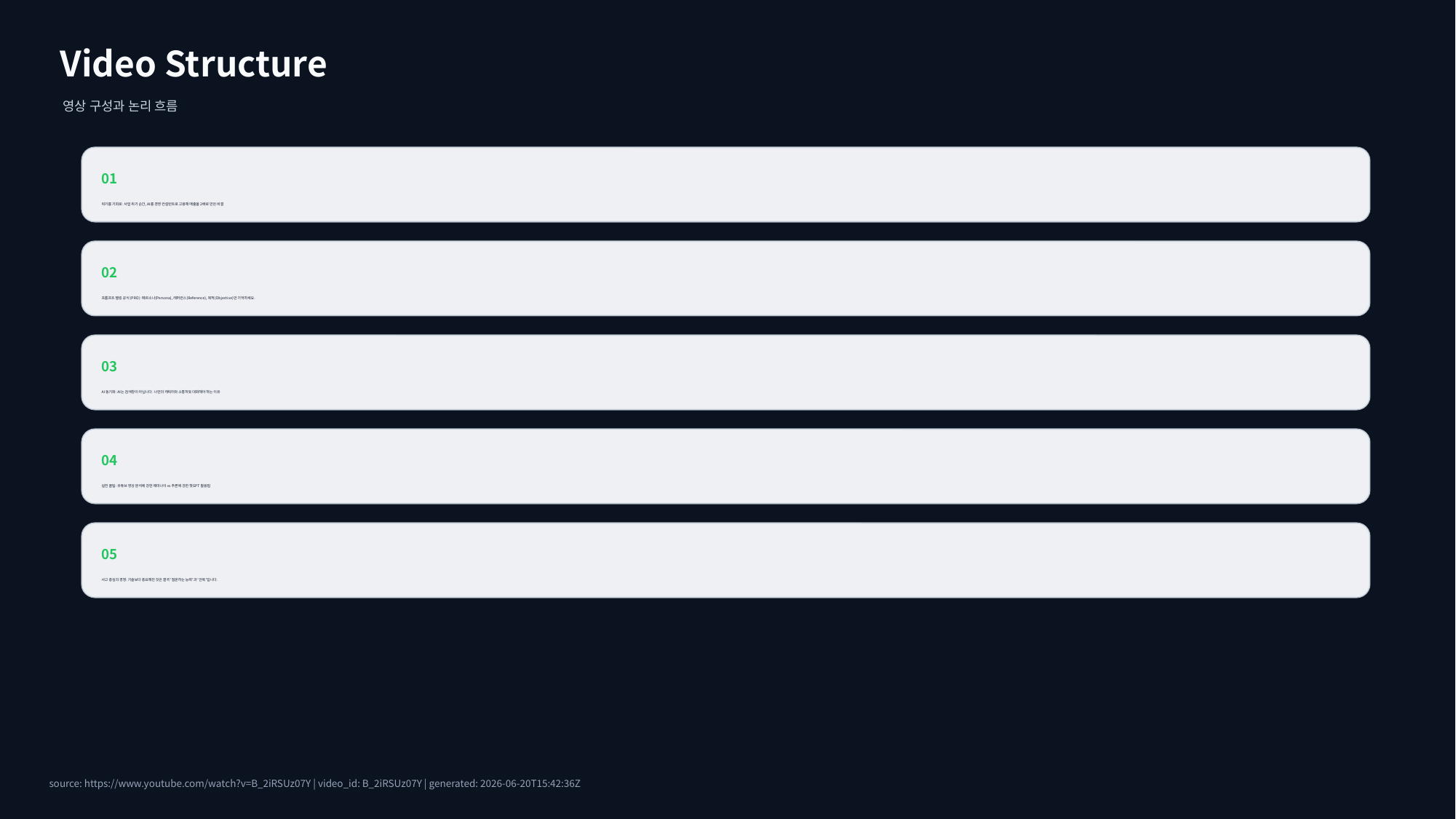

Video Structure
영상 구성과 논리 흐름

01
위기를 기회로: 사업 위기 순간, AI를 경영 컨설턴트로 고용해 매출을 2배로 만든 비결

02
프롬프트 텔링 공식 (PRO): 페르소나(Persona), 레퍼런스(Reference), 목적(Objective)만 기억하세요.

03
AI 동기화: AI는 검색창이 아닙니다. 나만의 캐릭터와 소통하듯 대화해야 하는 이유

04
실전 꿀팁: 유튜브 영상 분석에 강한 제미나이 vs 추론에 강한 챗GPT 활용법

05
사고 중심의 경쟁: 기술보다 중요해진 것은 결국 '질문하는 능력'과 '안목'입니다.
source: https://www.youtube.com/watch?v=B_2iRSUz07Y | video_id: B_2iRSUz07Y | generated: 2026-06-20T15:42:36Z